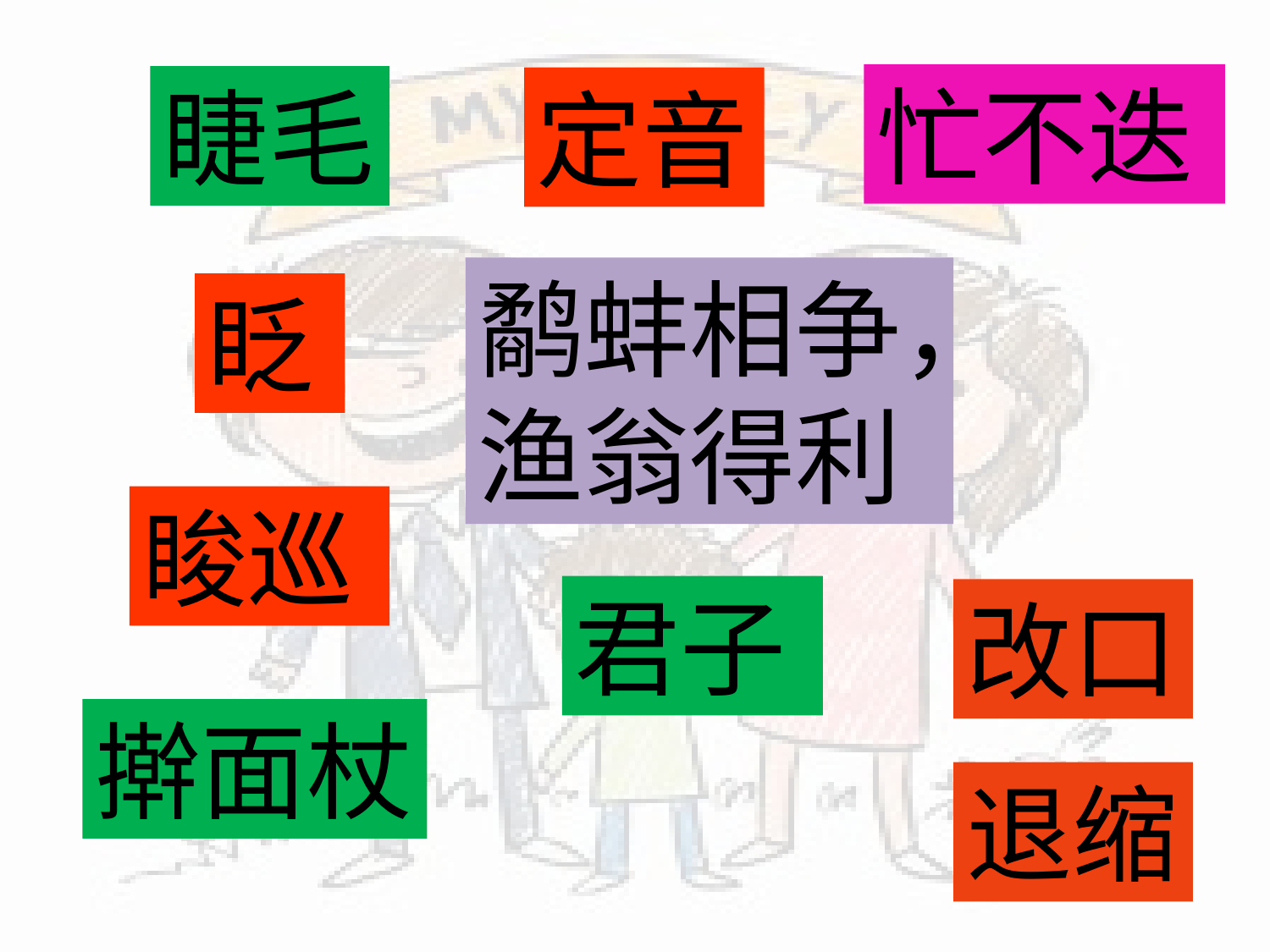

忙不迭
睫毛
定音
鹬蚌相争，渔翁得利
眨
睃巡
君子
改口
擀面杖
退缩